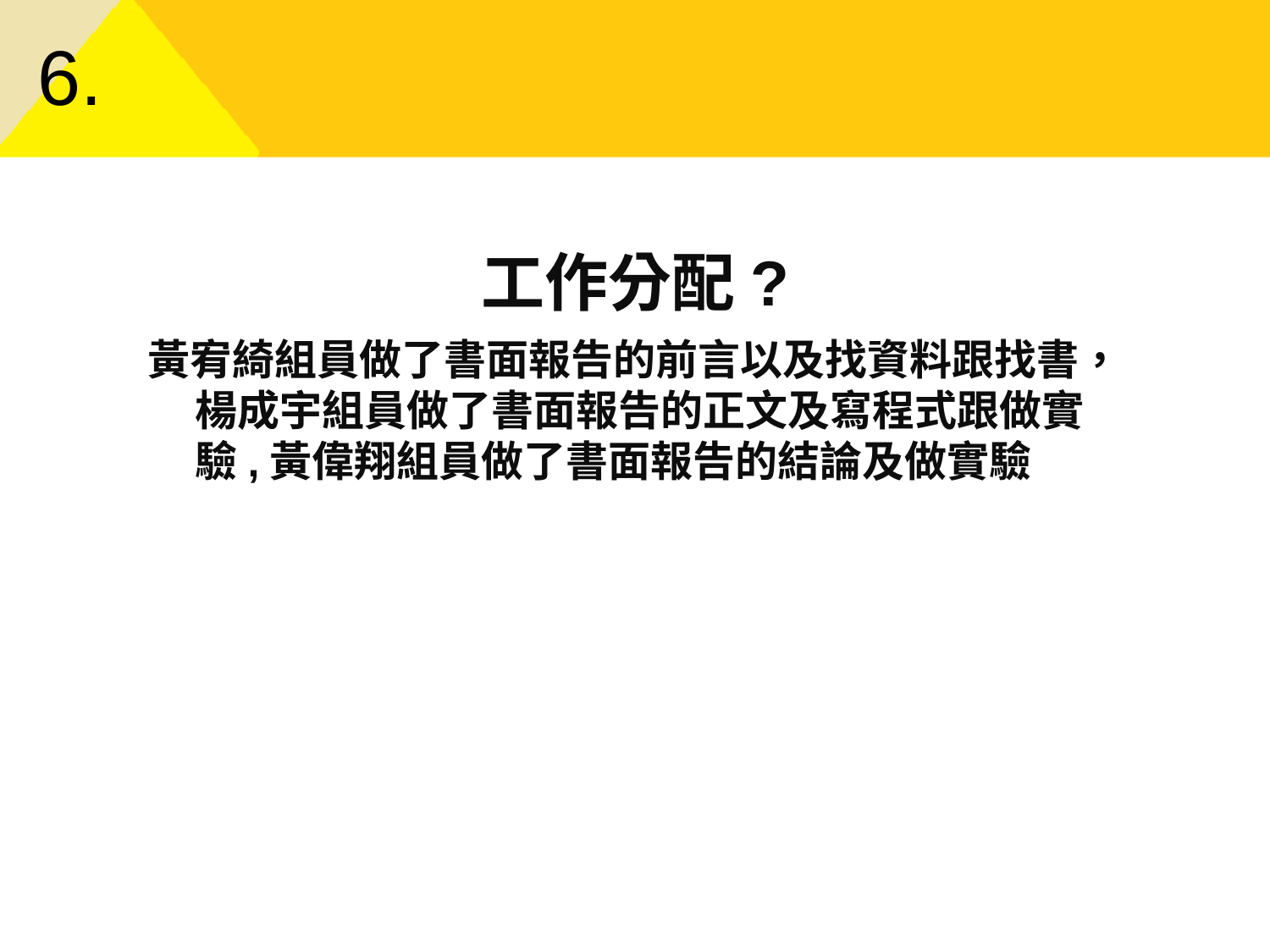

# 6.

工作分配?
黃宥綺組員做了書面報告的前言以及找資料跟找書，楊成宇組員做了書面報告的正文及寫程式跟做實驗,黃偉翔組員做了書面報告的結論及做實驗